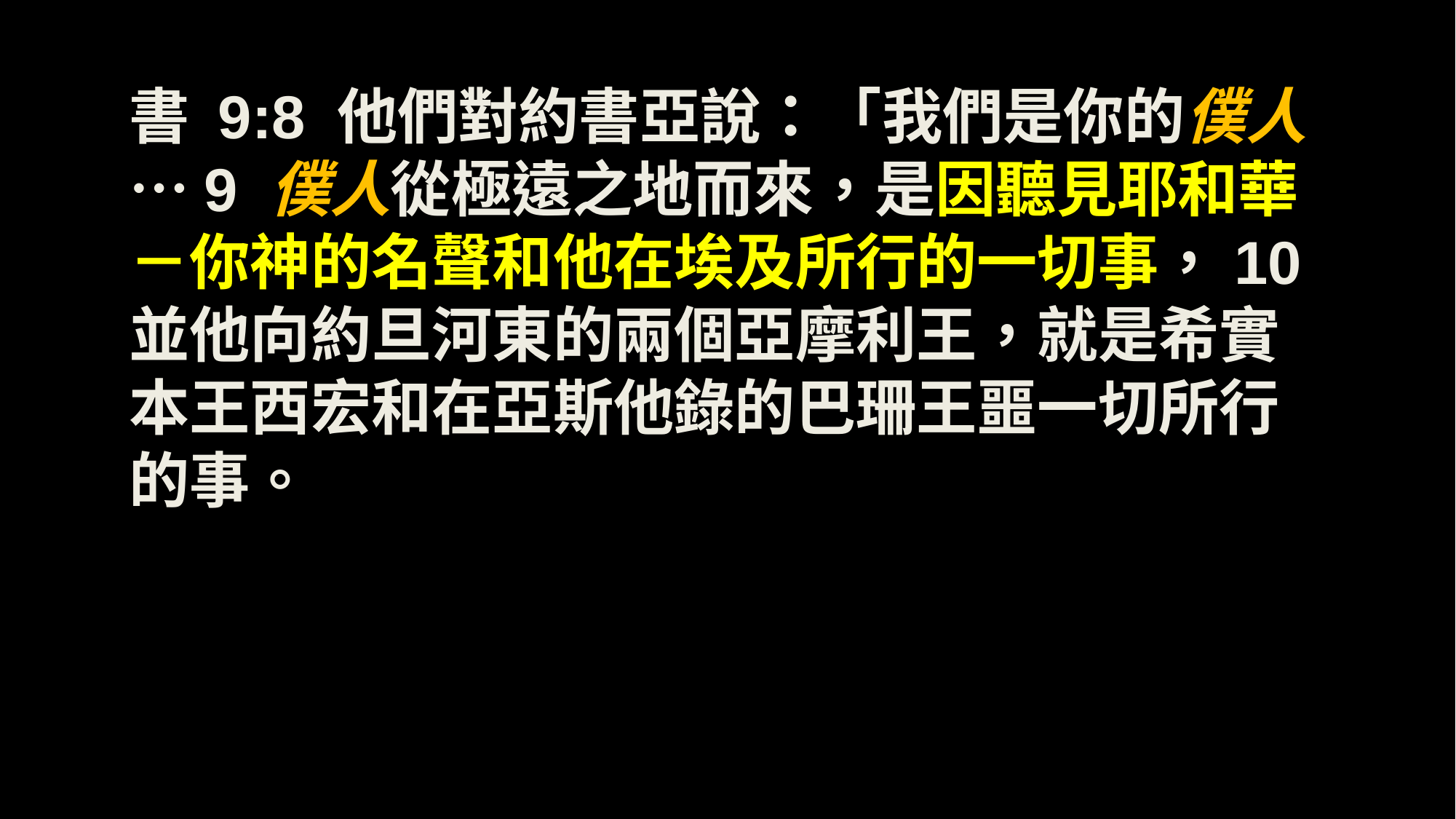

書 9:8 他們對約書亞說：「我們是你的僕人…9 僕人從極遠之地而來，是因聽見耶和華－你神的名聲和他在埃及所行的一切事，10 並他向約旦河東的兩個亞摩利王，就是希實本王西宏和在亞斯他錄的巴珊王噩一切所行的事。